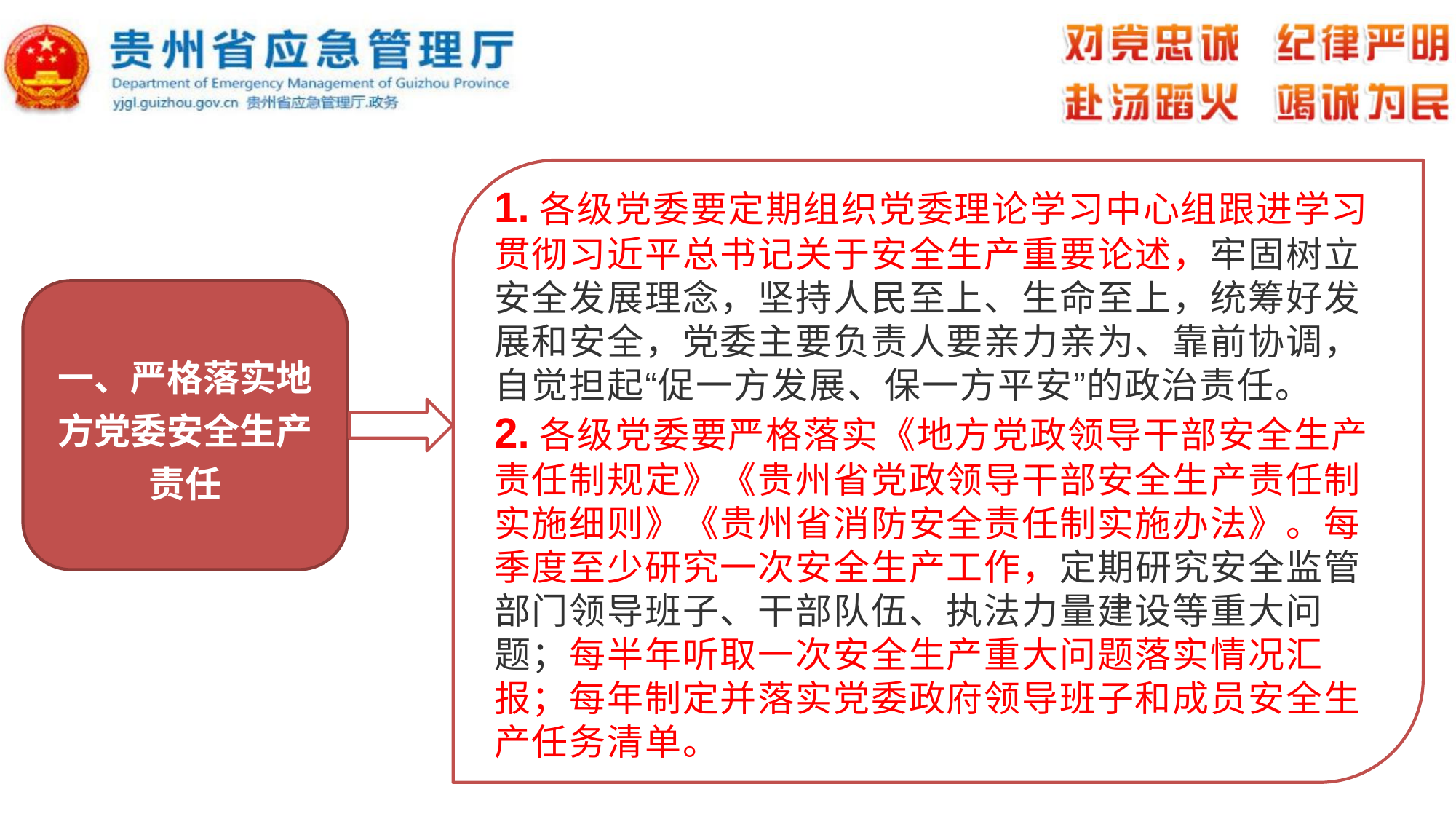

1.各级党委要定期组织党委理论学习中心组跟进学习贯彻习近平总书记关于安全生产重要论述，牢固树立安全发展理念，坚持人民至上、生命至上，统筹好发展和安全，党委主要负责人要亲力亲为、靠前协调，自觉担起“促一方发展、保一方平安”的政治责任。
2.各级党委要严格落实《地方党政领导干部安全生产责任制规定》《贵州省党政领导干部安全生产责任制实施细则》《贵州省消防安全责任制实施办法》。每季度至少研究一次安全生产工作，定期研究安全监管部门领导班子、干部队伍、执法力量建设等重大问题；每半年听取一次安全生产重大问题落实情况汇报；每年制定并落实党委政府领导班子和成员安全生产任务清单。
一、严格落实地方党委安全生产责任